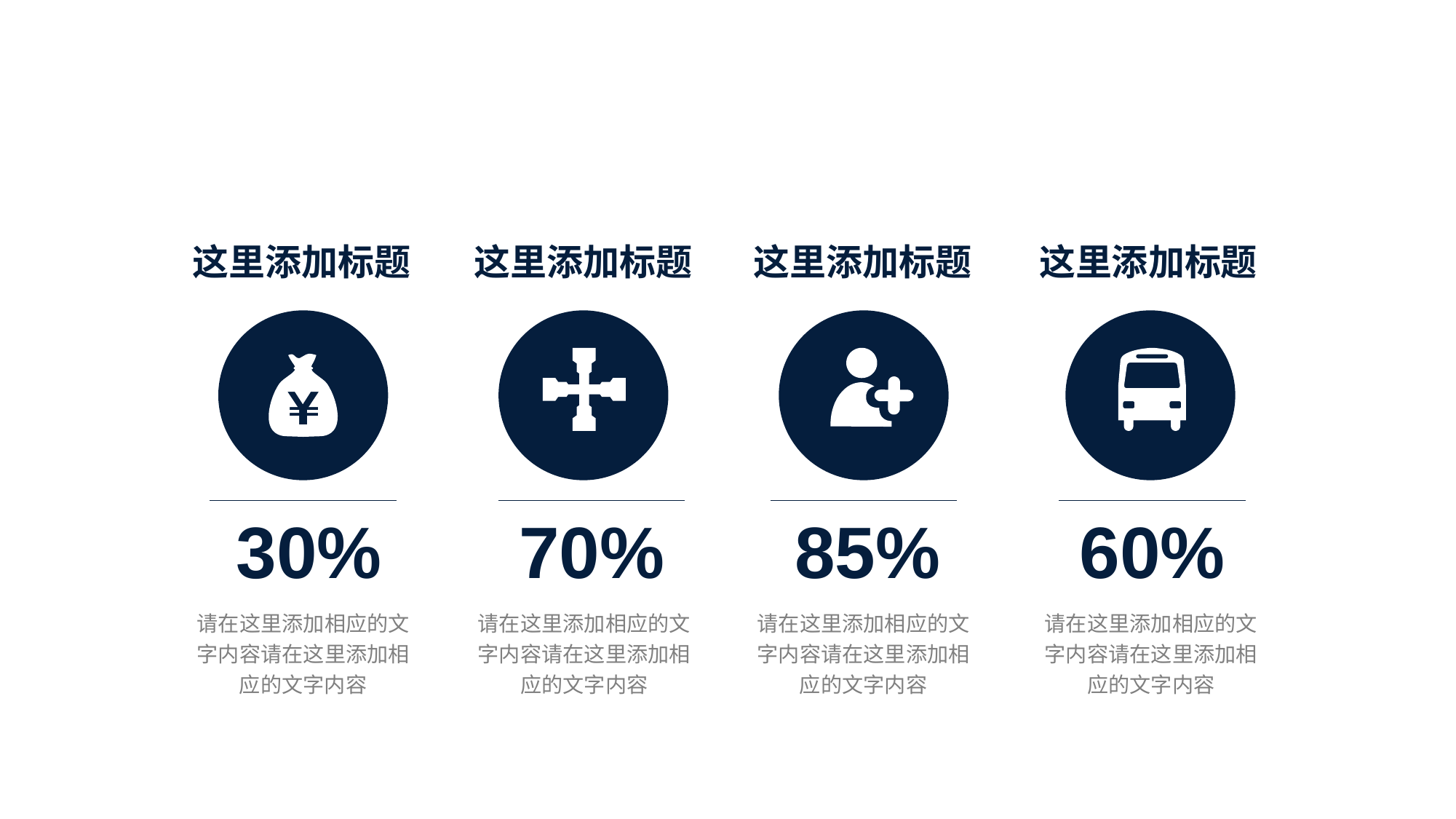

这里添加标题
这里添加标题
这里添加标题
这里添加标题

30%
70%
85%
60%
请在这里添加相应的文字内容请在这里添加相应的文字内容
请在这里添加相应的文字内容请在这里添加相应的文字内容
请在这里添加相应的文字内容请在这里添加相应的文字内容
请在这里添加相应的文字内容请在这里添加相应的文字内容